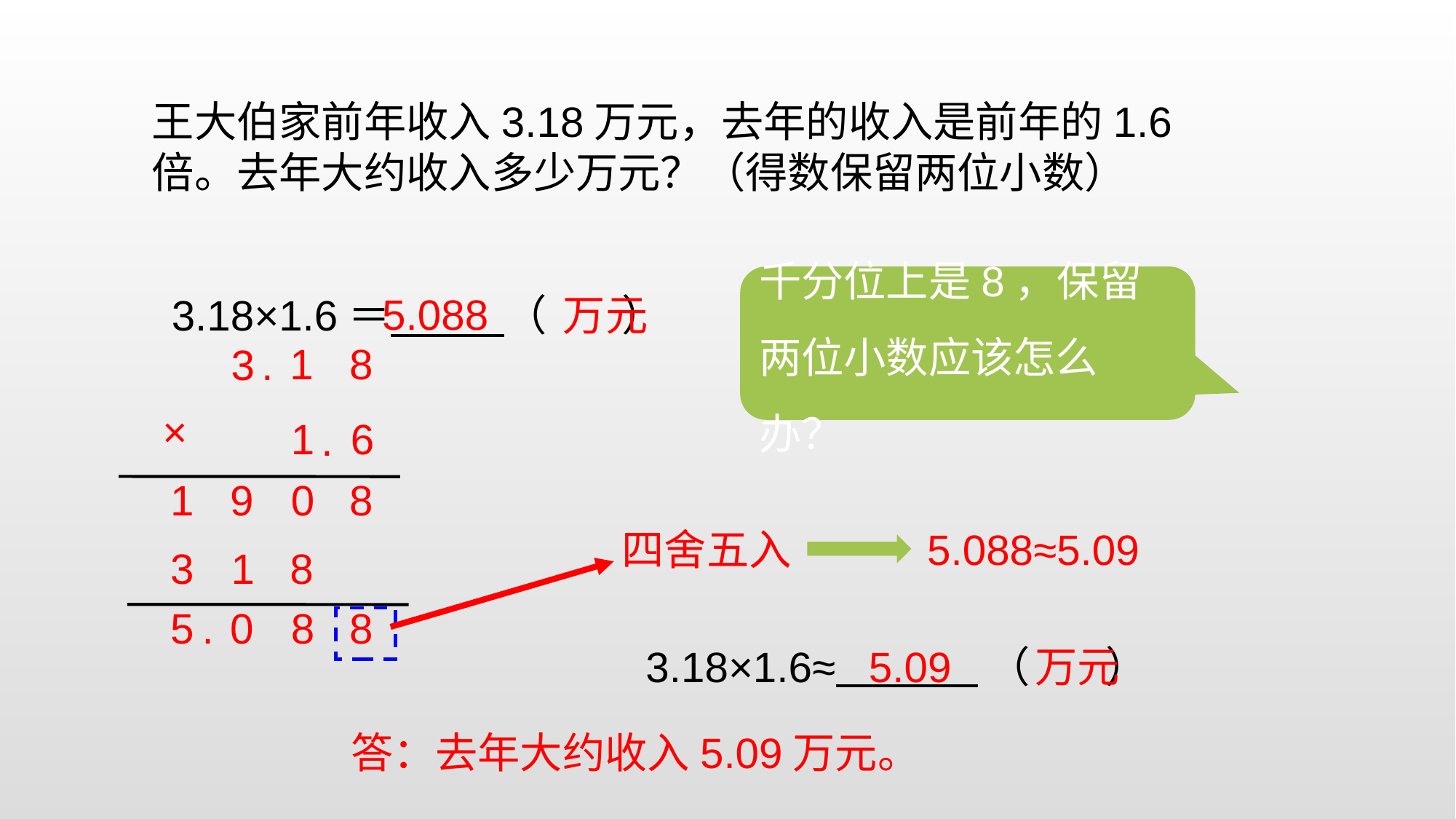

王大伯家前年收入3.18万元，去年的收入是前年的1.6倍。去年大约收入多少万元？（得数保留两位小数）
千分位上是8，保留两位小数应该怎么办？
5.088
3.18×1.6＝            （        ）
万元
1
8
3
.
×
1
6
.
1
9
0
8

四舍五入
5.088≈5.09
3
1
8
5
.
0
8
8

3.18×1.6≈            （        ）
5.09
万元
答：去年大约收入5.09万元。